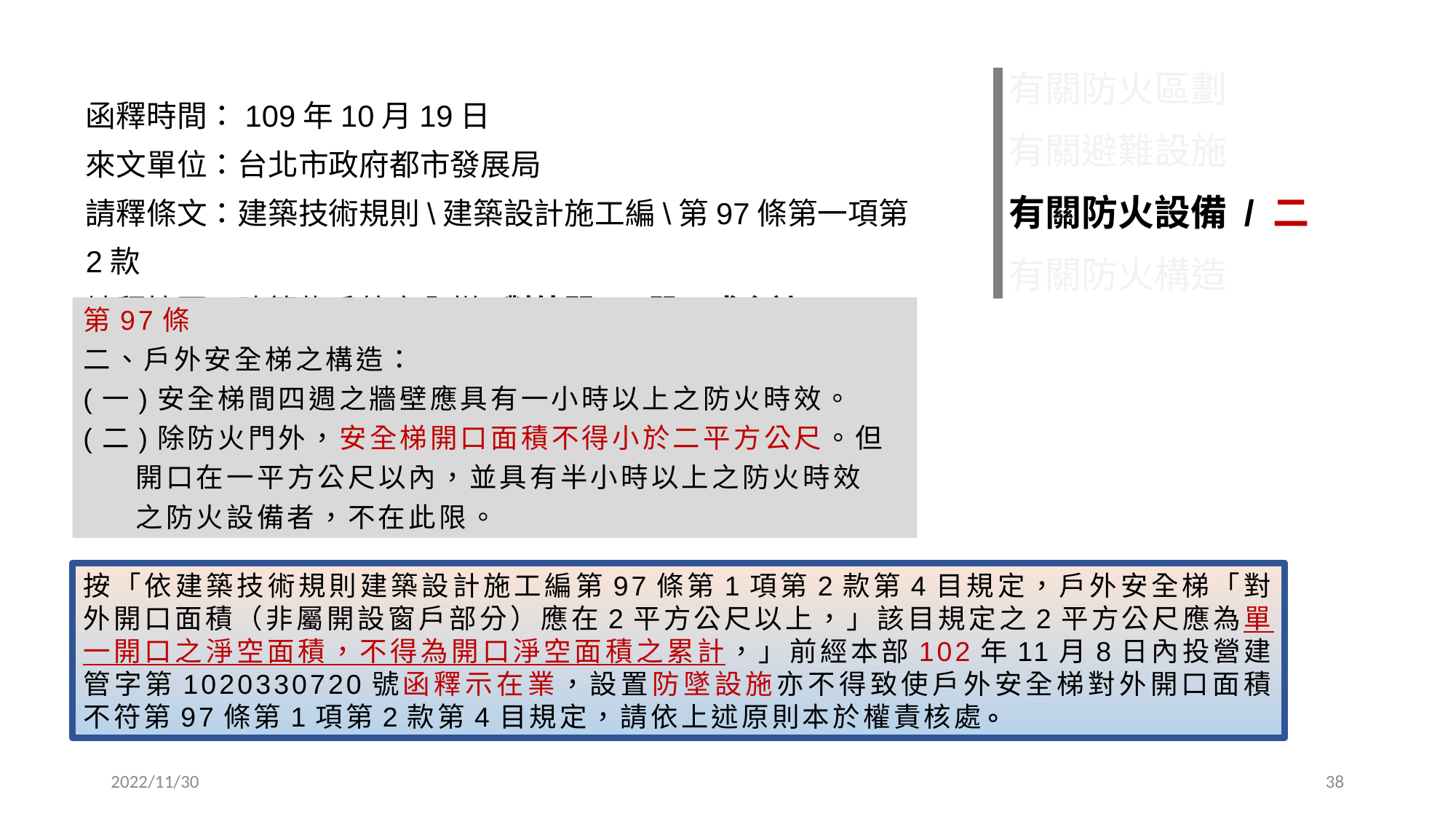

有關防火區劃
有關避難設施
有關防火設備 / 二
有關防火構造

函釋時間：109年10月19日
來文單位：台北市政府都市發展局
請釋條文：建築技術規則\建築設計施工編\第97條第一項第2款
請釋摘要：建築物戶外安全梯\對外開口\單一或合計
第97條
二、戶外安全梯之構造：
(一)安全梯間四週之牆壁應具有一小時以上之防火時效。
(二)除防火門外，安全梯開口面積不得小於二平方公尺。但
     開口在一平方公尺以內，並具有半小時以上之防火時效
     之防火設備者，不在此限。
按「依建築技術規則建築設計施工編第97條第1項第2款第4目規定，戶外安全梯「對外開口面積（非屬開設窗戶部分）應在2平方公尺以上，」該目規定之2平方公尺應為單一開口之淨空面積，不得為開口淨空面積之累計，」前經本部102年11月8日內投營建管字第1020330720號函釋示在業，設置防墜設施亦不得致使戶外安全梯對外開口面積不符第97條第1項第2款第4目規定，請依上述原則本於權責核處∘
2022/11/30
38